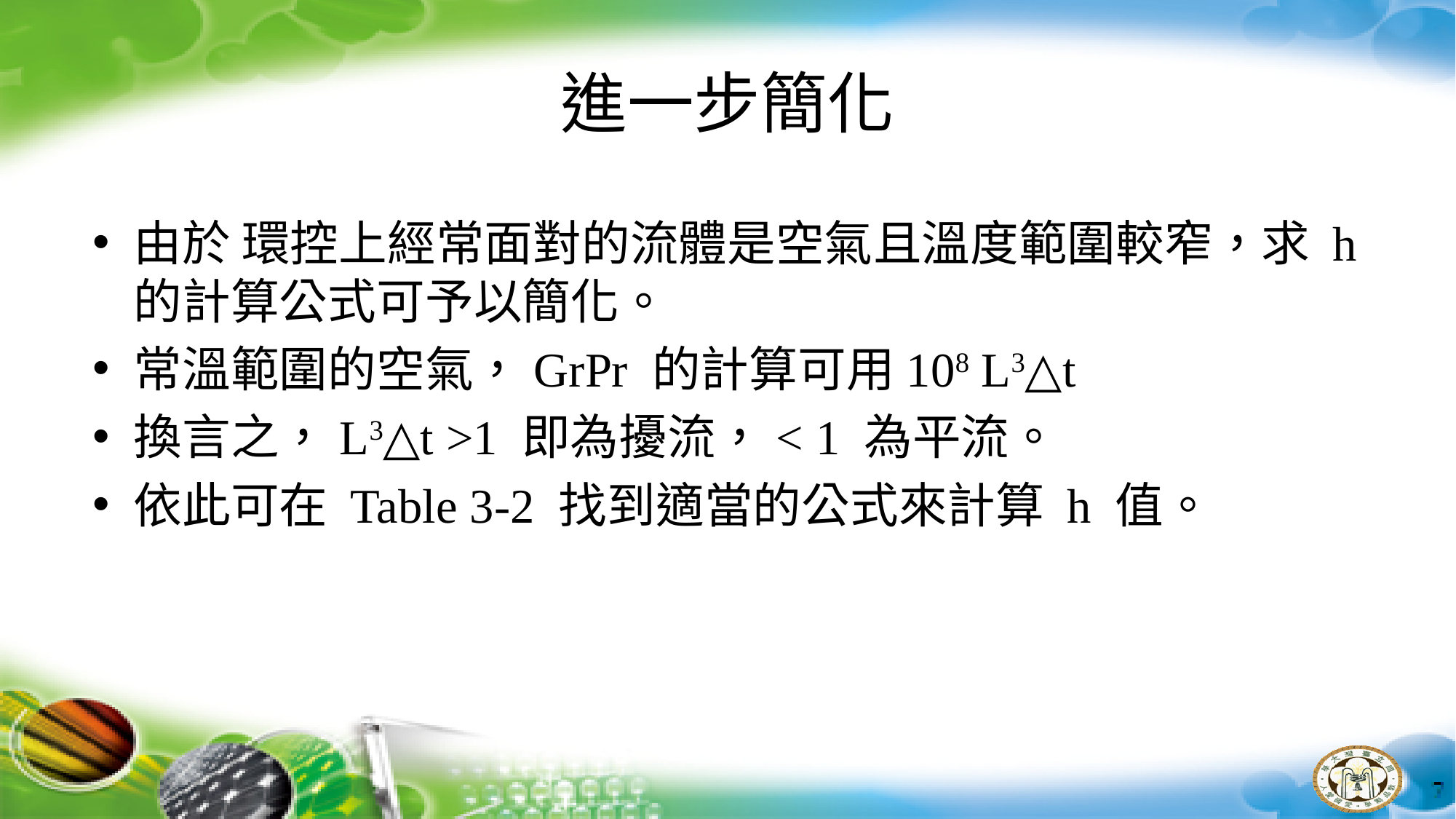

# 進一步簡化
由於 環控上經常面對的流體是空氣且溫度範圍較窄，求 h 的計算公式可予以簡化。
常溫範圍的空氣，GrPr 的計算可用108 L3△t
換言之，L3△t >1 即為擾流，< 1 為平流。
依此可在 Table 3-2 找到適當的公式來計算 h 值。